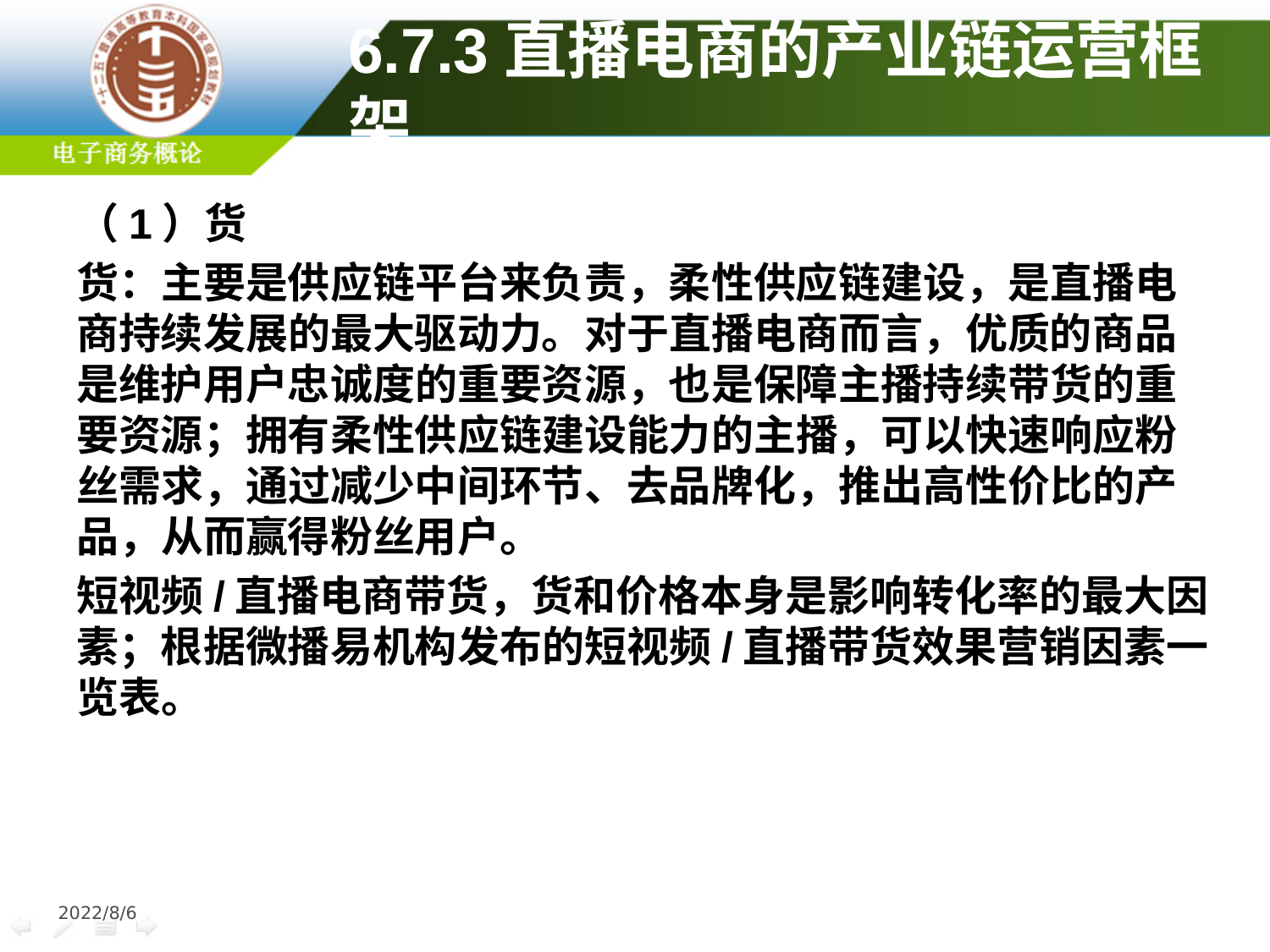

# 6.7.3直播电商的产业链运营框架
（1）货
货：主要是供应链平台来负责，柔性供应链建设，是直播电商持续发展的最大驱动力。对于直播电商而言，优质的商品是维护用户忠诚度的重要资源，也是保障主播持续带货的重要资源；拥有柔性供应链建设能力的主播，可以快速响应粉丝需求，通过减少中间环节、去品牌化，推出高性价比的产品，从而赢得粉丝用户。
短视频/直播电商带货，货和价格本身是影响转化率的最大因素；根据微播易机构发布的短视频/直播带货效果营销因素一览表。
2022/8/6